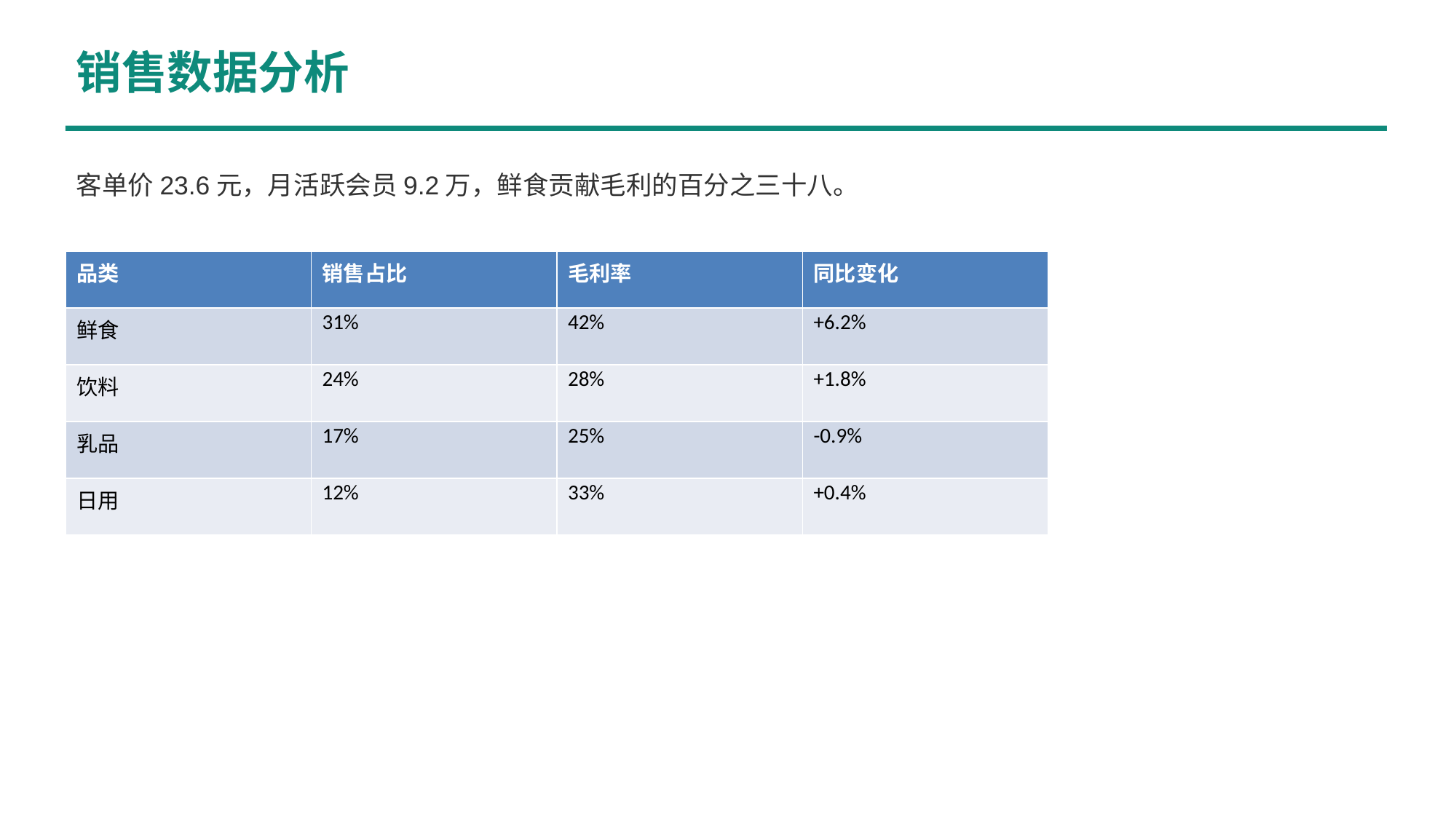

销售数据分析

客单价23.6元，月活跃会员9.2万，鲜食贡献毛利的百分之三十八。
| 品类 | 销售占比 | 毛利率 | 同比变化 |
| --- | --- | --- | --- |
| 鲜食 | 31% | 42% | +6.2% |
| 饮料 | 24% | 28% | +1.8% |
| 乳品 | 17% | 25% | -0.9% |
| 日用 | 12% | 33% | +0.4% |